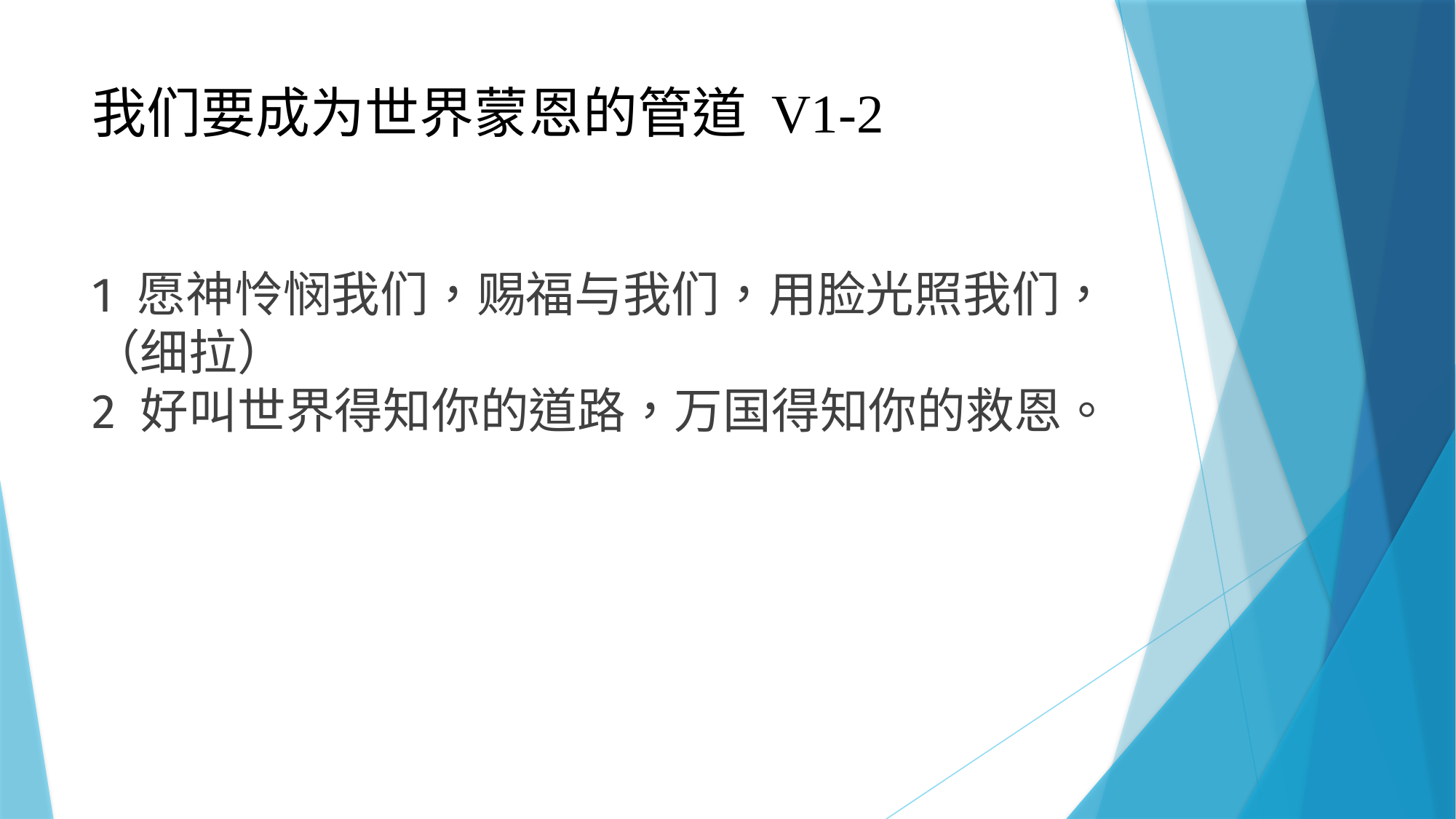

# 我们要成为世界蒙恩的管道 V1-2
1 愿神怜悯我们，赐福与我们，用脸光照我们，（细拉）
2 好叫世界得知你的道路，万国得知你的救恩。